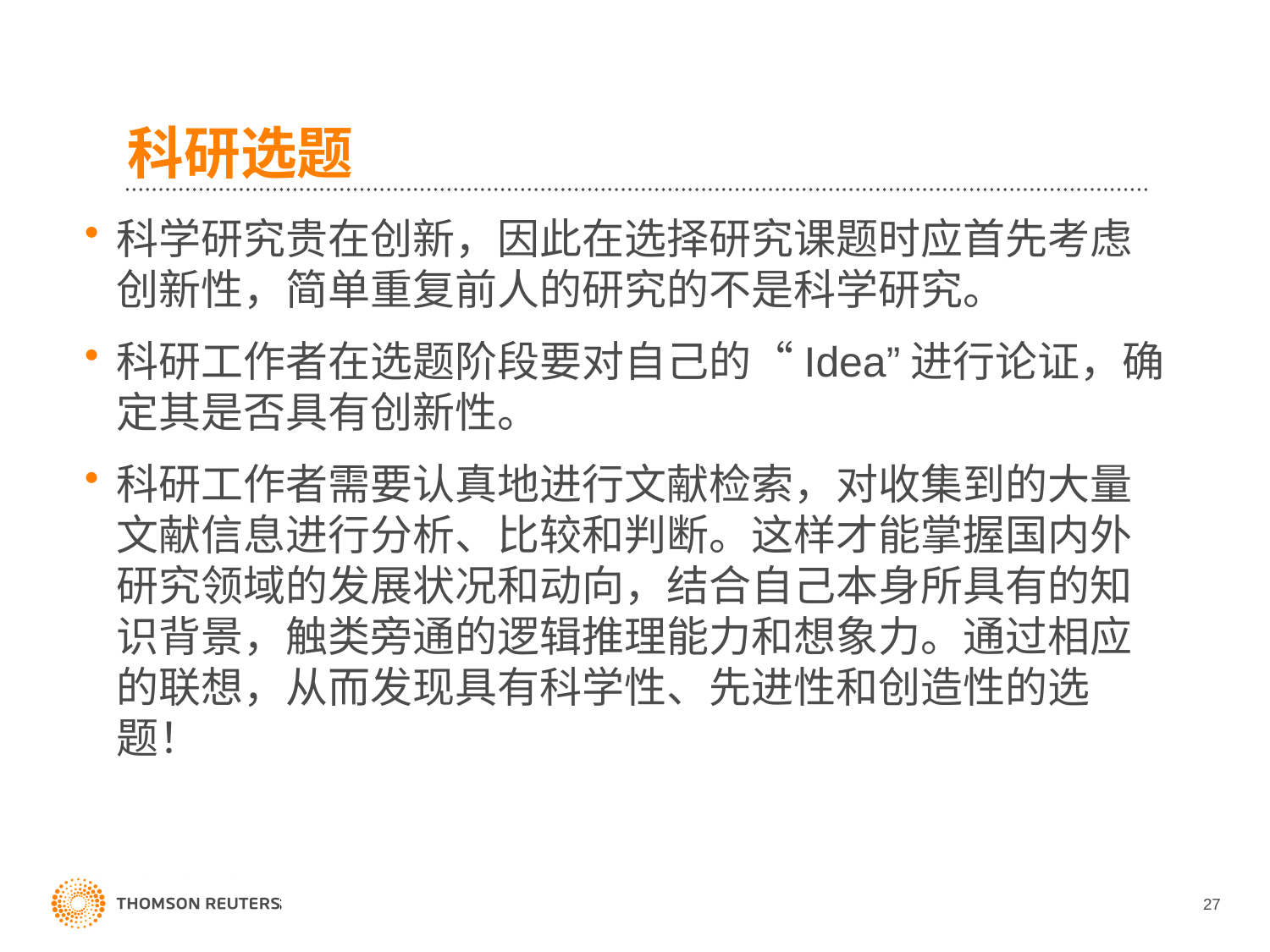

# 科研选题
科学研究贵在创新，因此在选择研究课题时应首先考虑创新性，简单重复前人的研究的不是科学研究。
科研工作者在选题阶段要对自己的“Idea”进行论证，确定其是否具有创新性。
科研工作者需要认真地进行文献检索，对收集到的大量文献信息进行分析、比较和判断。这样才能掌握国内外研究领域的发展状况和动向，结合自己本身所具有的知识背景，触类旁通的逻辑推理能力和想象力。通过相应的联想，从而发现具有科学性、先进性和创造性的选题！
27